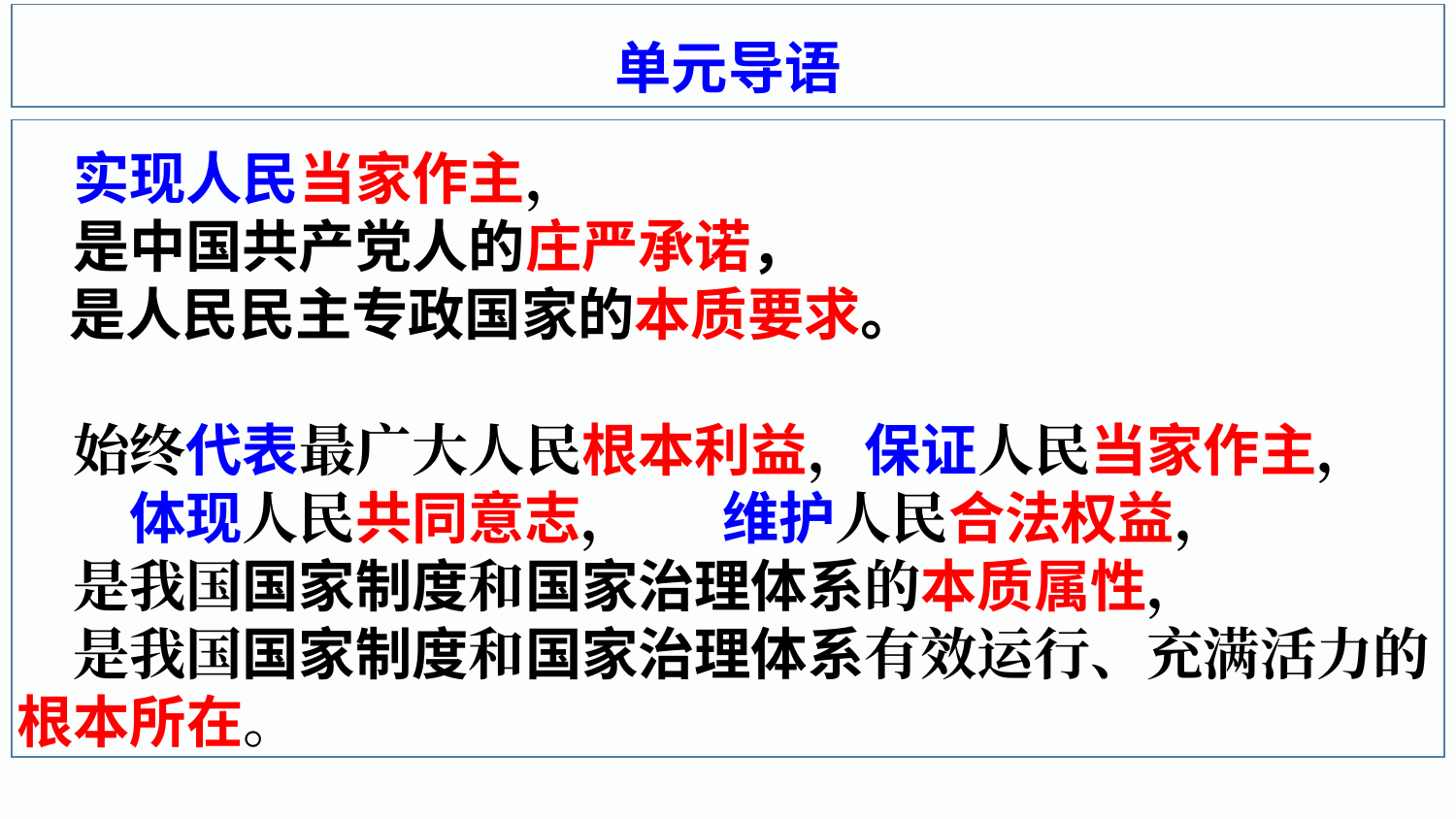

单元导语
   实现人民当家作主，
   是中国共产党人的庄严承诺，
   是人民民主专政国家的本质要求。

   始终代表最广大人民根本利益，保证人民当家作主，
       体现人民共同意志，      维护人民合法权益，
   是我国国家制度和国家治理体系的本质属性，
   是我国国家制度和国家治理体系有效运行、充满活力的根本所在。